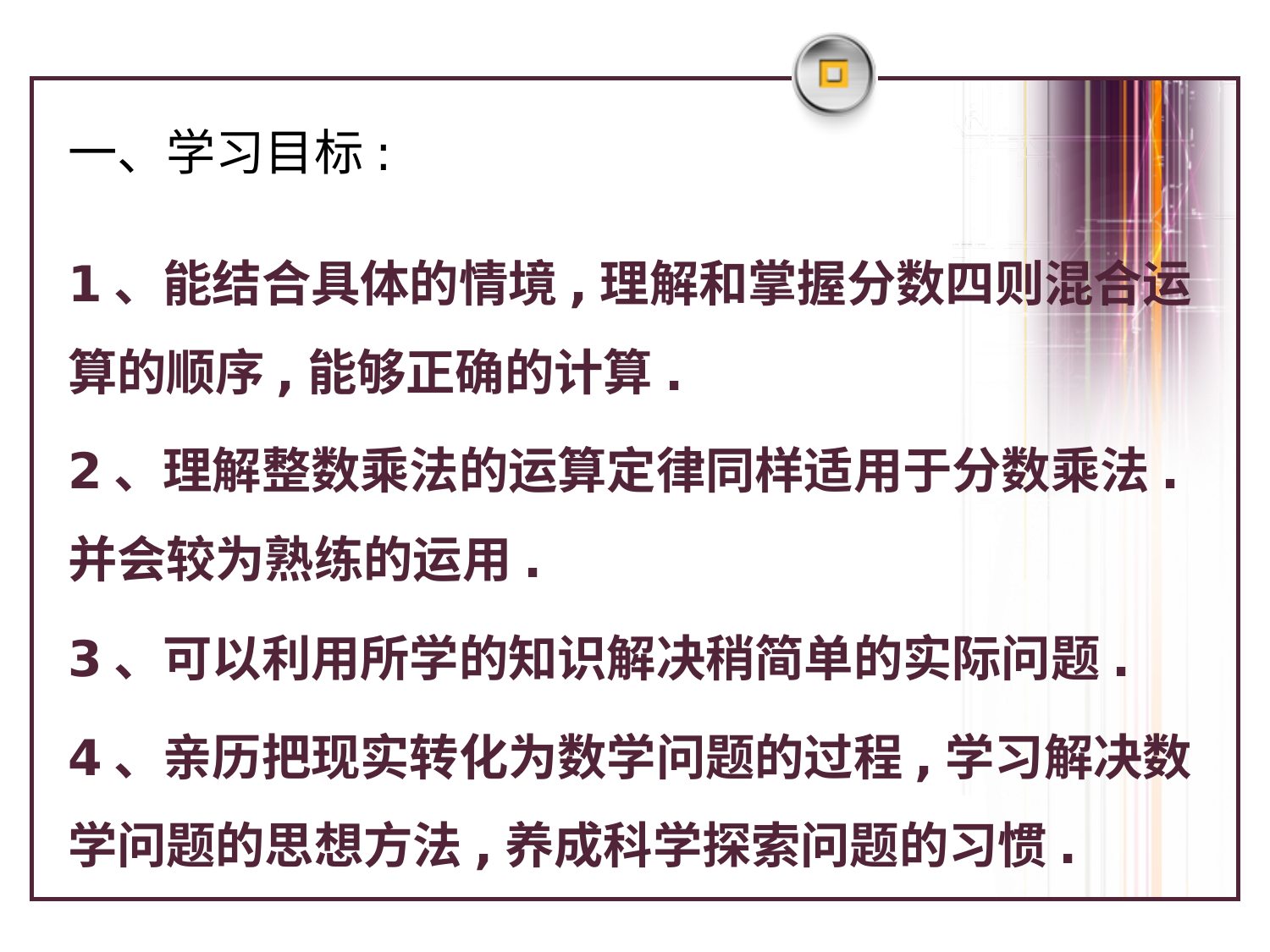

# 一、学习目标:
1、能结合具体的情境,理解和掌握分数四则混合运算的顺序,能够正确的计算.
2、理解整数乘法的运算定律同样适用于分数乘法.并会较为熟练的运用.
3、可以利用所学的知识解决稍简单的实际问题.
4、亲历把现实转化为数学问题的过程,学习解决数学问题的思想方法,养成科学探索问题的习惯.